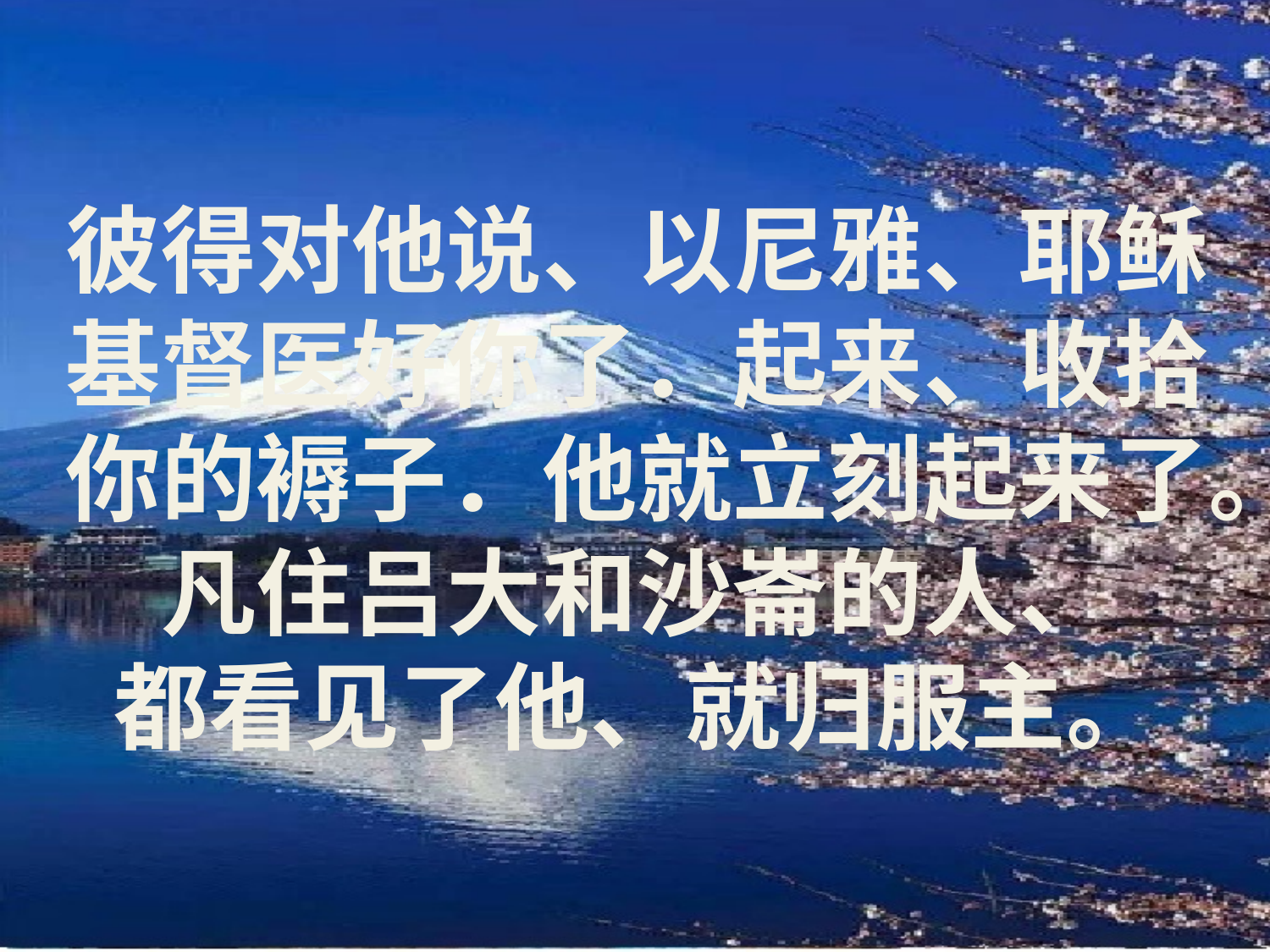

# 彼得对他说、以尼雅、耶稣基督医好你了．起来、收拾你的褥子．他就立刻起来了。凡住吕大和沙崙的人、 都看见了他、就归服主。